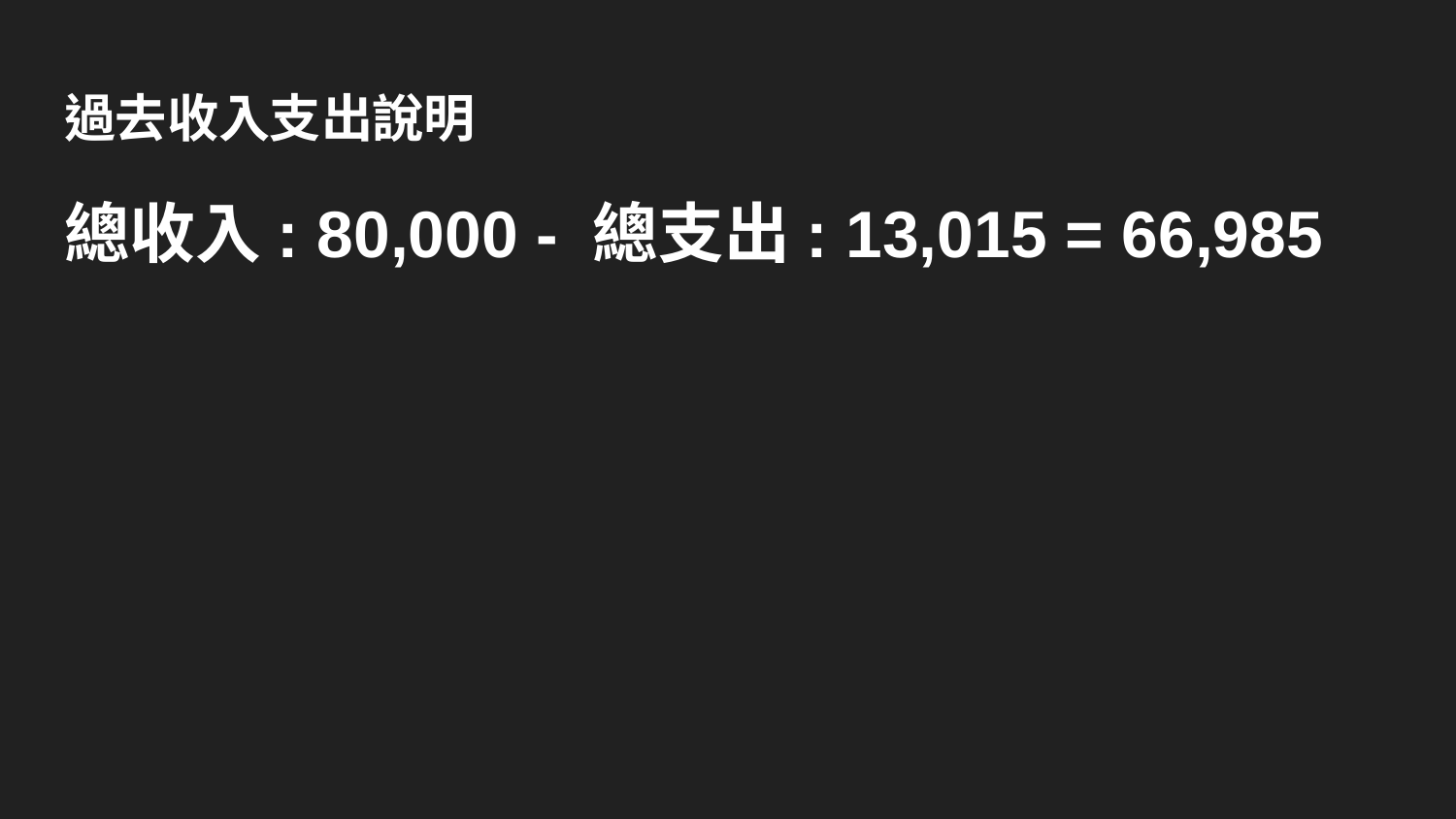

# 過去收入支出說明
總收入: 80,000 - 總支出: 13,015 = 66,985